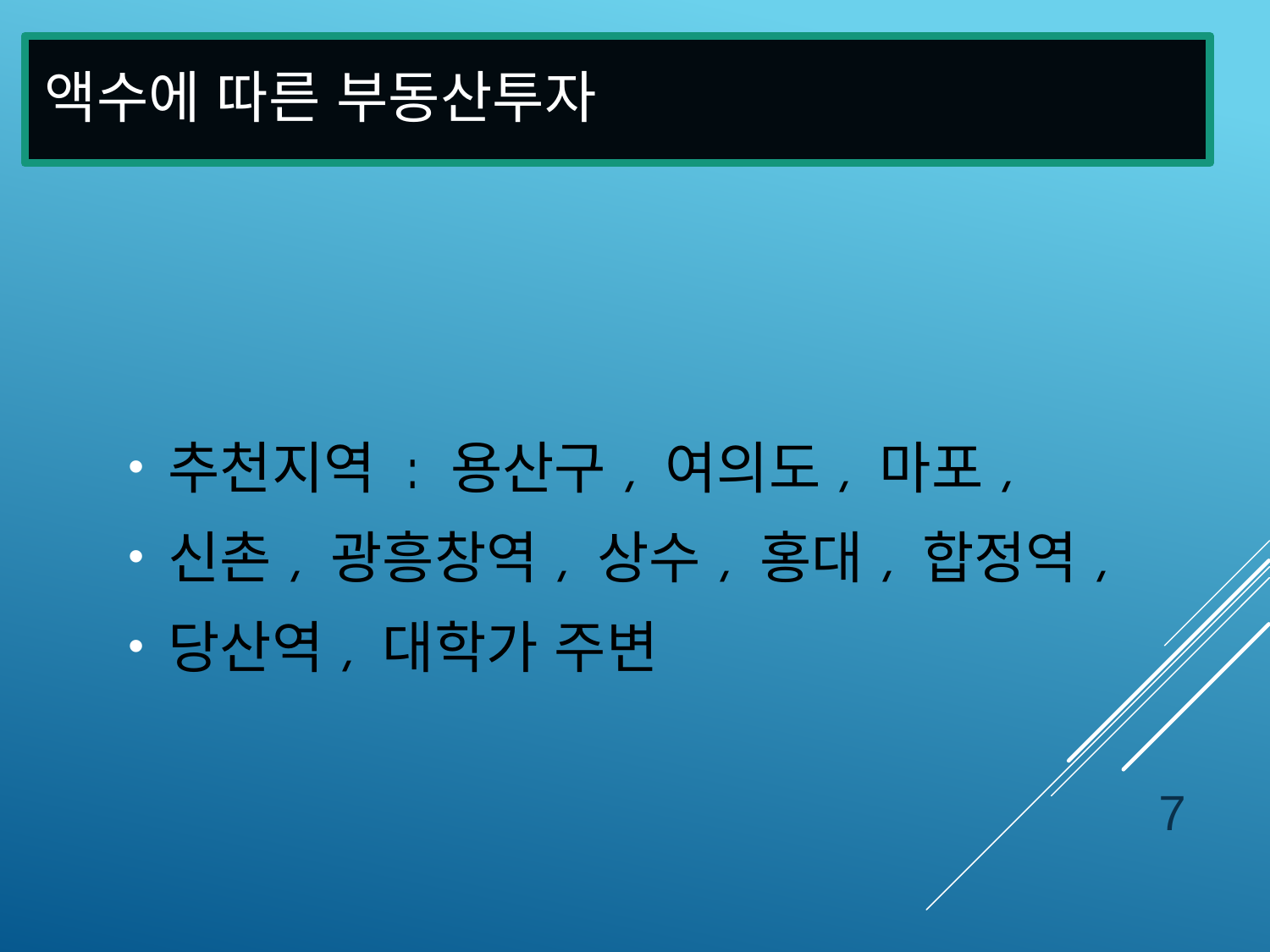

# 액수에 따른 부동산투자
추천지역 : 용산구, 여의도, 마포,
신촌, 광흥창역, 상수, 홍대, 합정역,
당산역, 대학가 주변
7